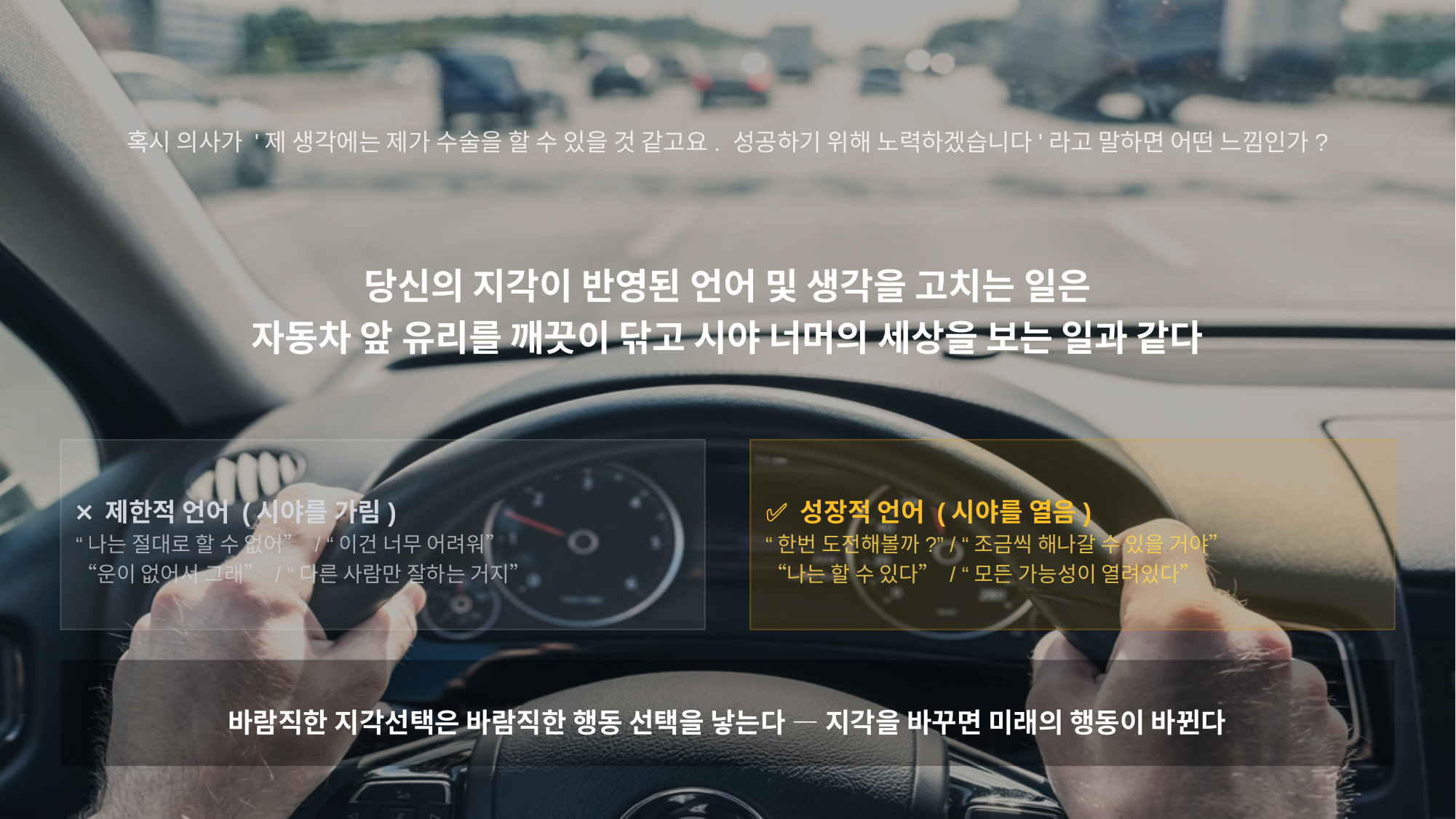

혹시 의사가 '제 생각에는 제가 수술을 할 수 있을 것 같고요. 성공하기 위해 노력하겠습니다'라고 말하면 어떤 느낌인가?
당신의 지각이 반영된 언어 및 생각을 고치는 일은
자동차 앞 유리를 깨끗이 닦고 시야 너머의 세상을 보는 일과 같다

❌ 제한적 언어 (시야를 가림)
“나는 절대로 할 수 없어” / “이건 너무 어려워”
“운이 없어서 그래” / “다른 사람만 잘하는 거지”
✅ 성장적 언어 (시야를 열음)
“한번 도전해볼까?” / “조금씩 해나갈 수 있을 거야”
“나는 할 수 있다” / “모든 가능성이 열려있다”

바람직한 지각선택은 바람직한 행동 선택을 낳는다 — 지각을 바꾸면 미래의 행동이 바뀐다